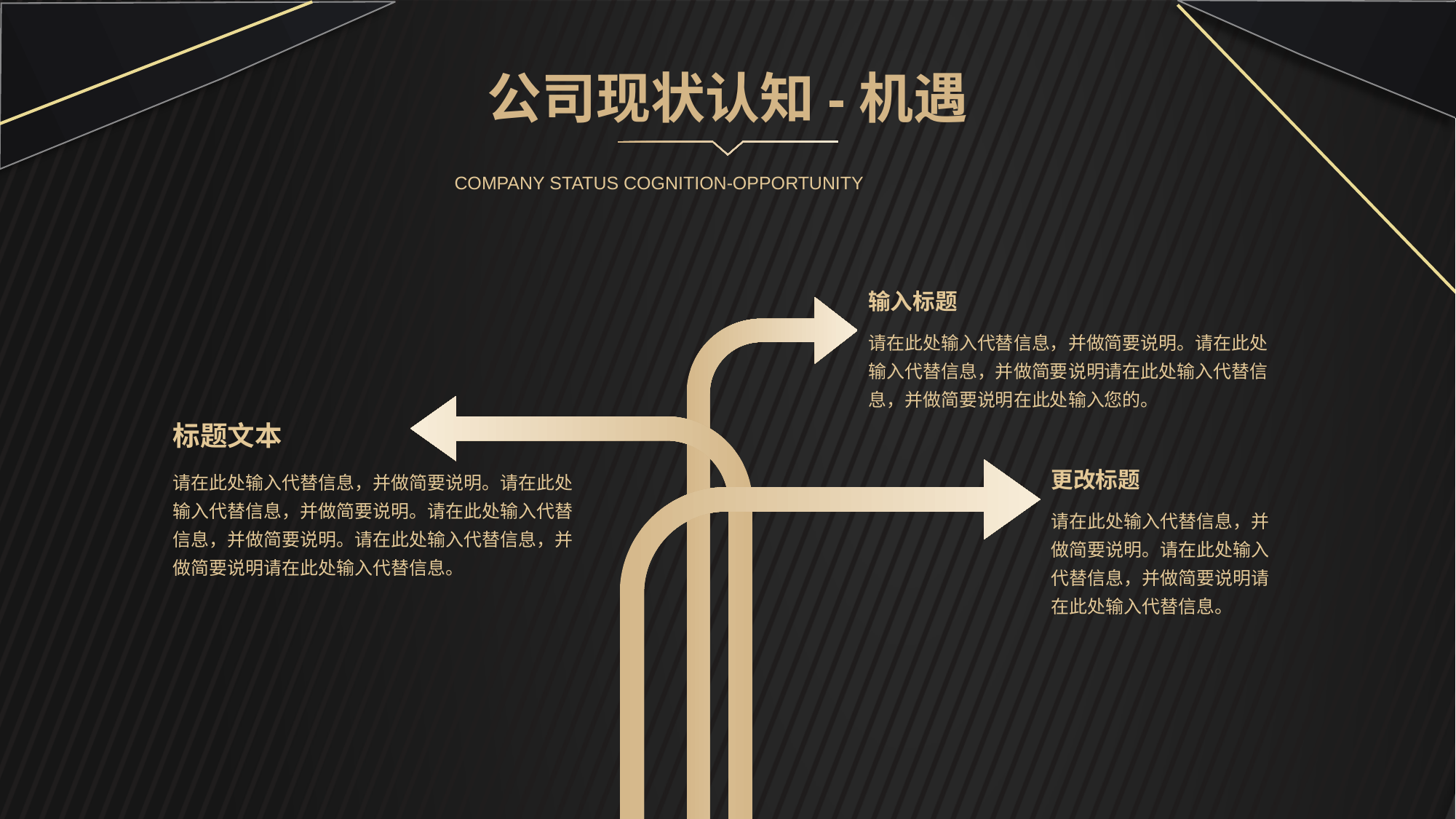

公司现状认知-机遇
Company Status Cognition-Opportunity
输入标题

请在此处输入代替信息，并做简要说明。请在此处输入代替信息，并做简要说明请在此处输入代替信息，并做简要说明在此处输入您的。

标题文本
更改标题
请在此处输入代替信息，并做简要说明。请在此处输入代替信息，并做简要说明。请在此处输入代替信息，并做简要说明。请在此处输入代替信息，并做简要说明请在此处输入代替信息。

请在此处输入代替信息，并做简要说明。请在此处输入代替信息，并做简要说明请在此处输入代替信息。